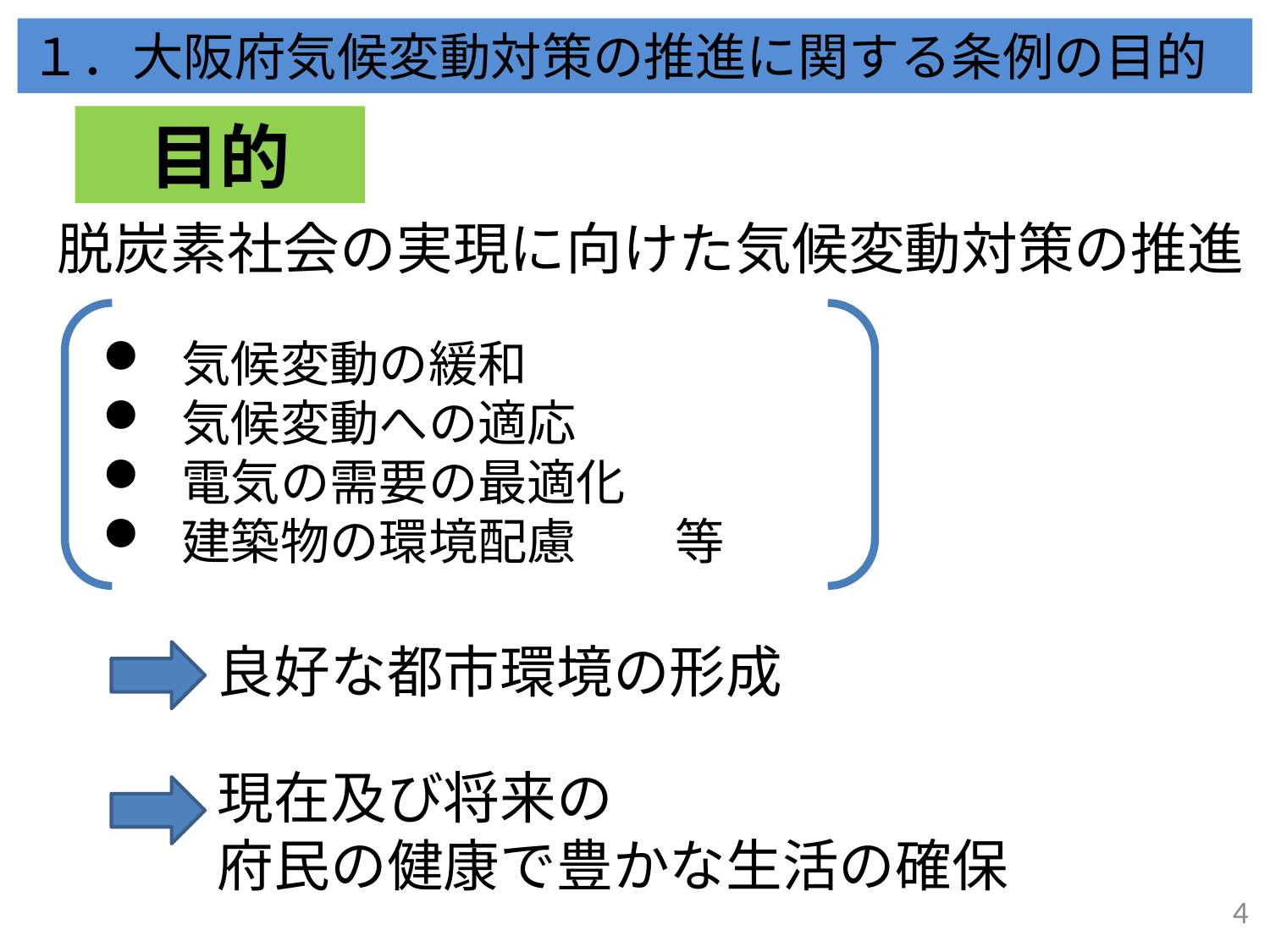

１.　地球温暖化の現状と将来予測
１．大阪府気候変動対策の推進に関する条例の目的
目的
脱炭素社会の実現に向けた気候変動対策の推進

気候変動の緩和
気候変動への適応
電気の需要の最適化
建築物の環境配慮　　等
良好な都市環境の形成

現在及び将来の
府民の健康で豊かな生活の確保

4